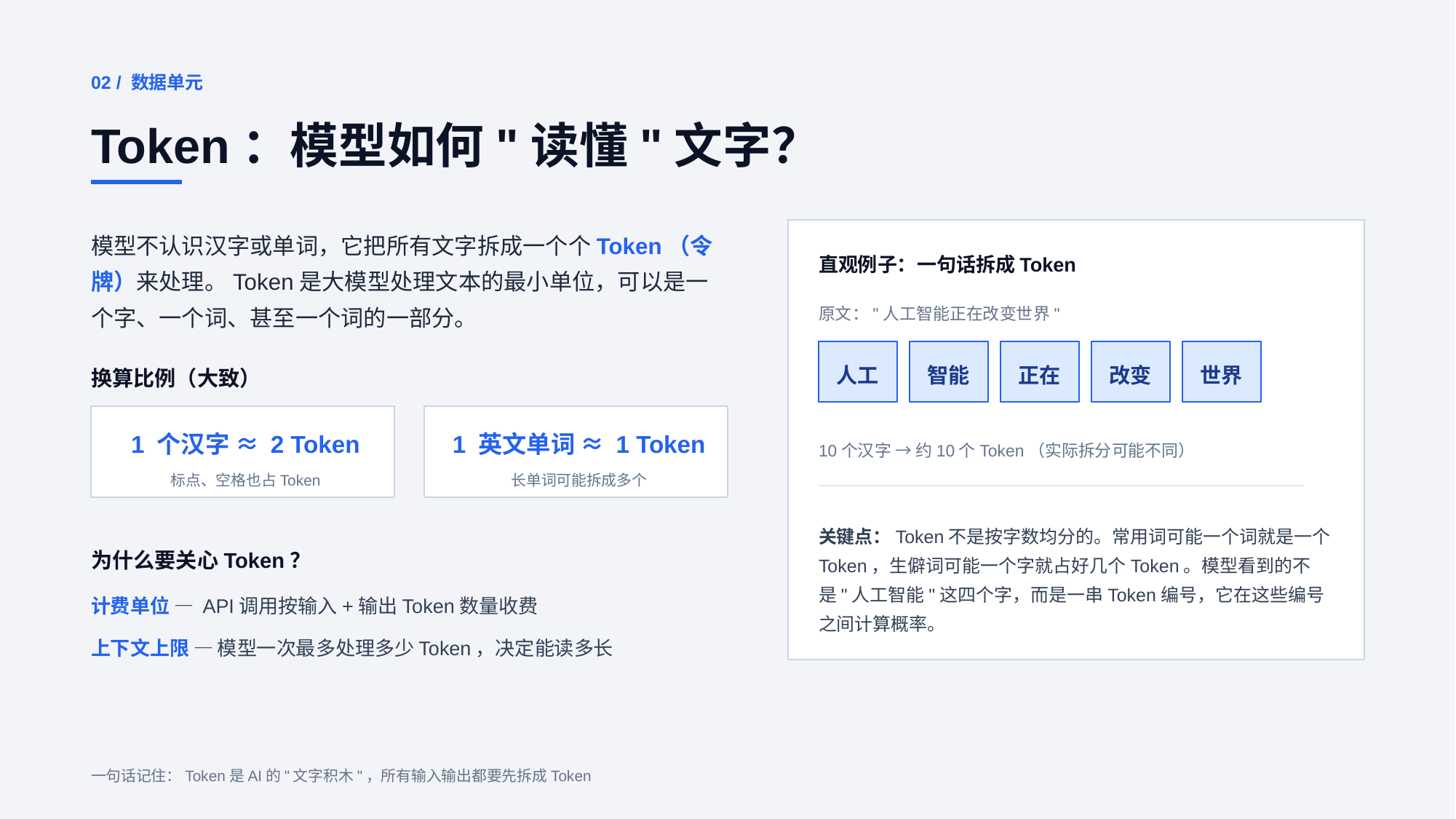

02 / 数据单元
Token：模型如何"读懂"文字？
模型不认识汉字或单词，它把所有文字拆成一个个Token（令牌）来处理。Token是大模型处理文本的最小单位，可以是一个字、一个词、甚至一个词的一部分。

直观例子：一句话拆成Token
原文："人工智能正在改变世界"

人工
智能
正在
改变
世界
换算比例（大致）

1 个汉字 ≈ 2 Token
1 英文单词 ≈ 1 Token
10个汉字 → 约10个Token（实际拆分可能不同）
标点、空格也占Token
长单词可能拆成多个
关键点：Token不是按字数均分的。常用词可能一个词就是一个Token，生僻词可能一个字就占好几个Token。模型看到的不是"人工智能"这四个字，而是一串Token编号，它在这些编号之间计算概率。
为什么要关心Token？
计费单位 — API调用按输入+输出Token数量收费
上下文上限 — 模型一次最多处理多少Token，决定能读多长
一句话记住：Token是AI的"文字积木"，所有输入输出都要先拆成Token